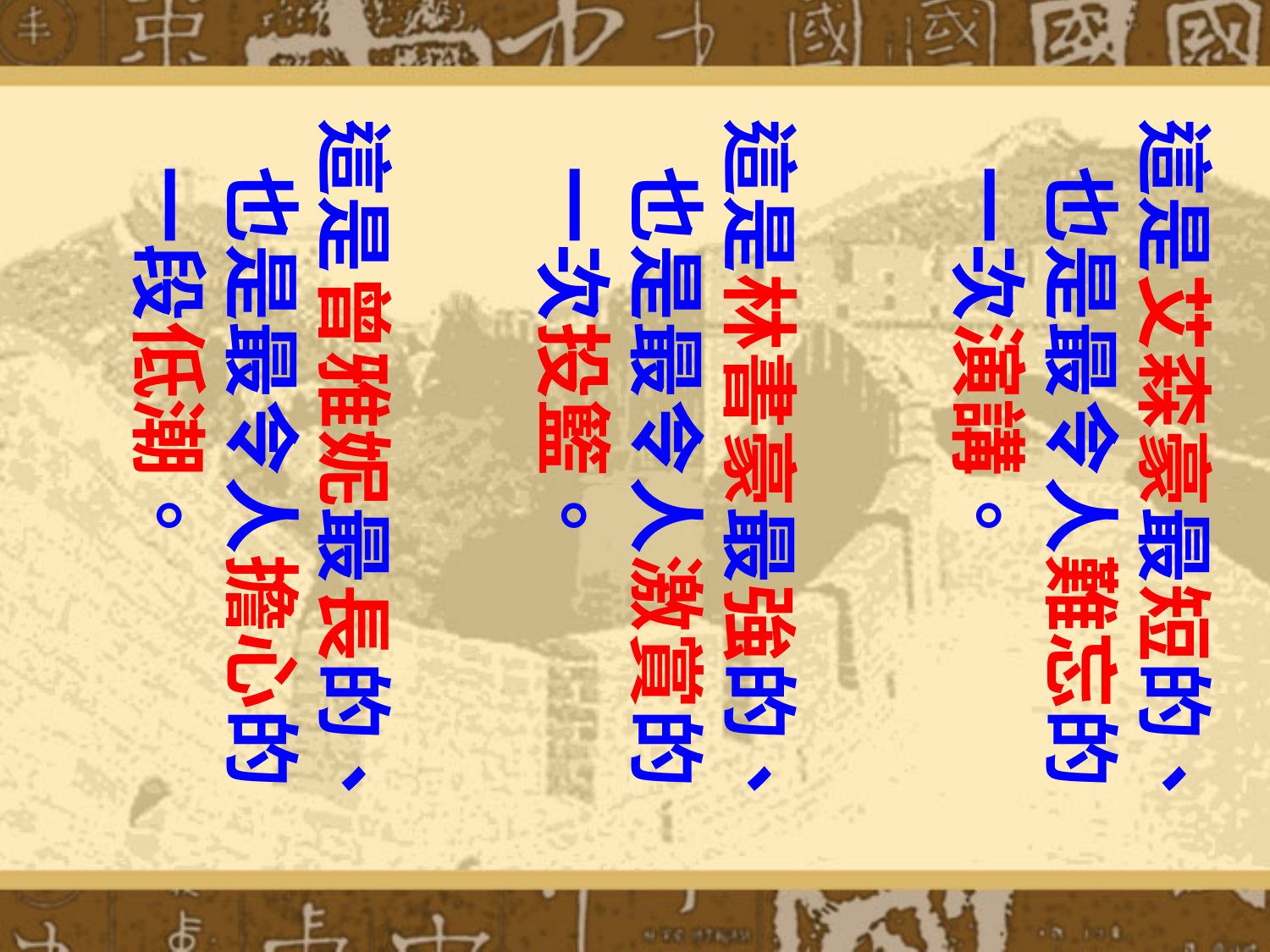

這是曾雅妮最長的、也是最令人擔心的一段低潮。
這是林書豪最強的、也是最令人激賞的一次投籃。
這是艾森豪最短的、也是最令人難忘的一次演講。